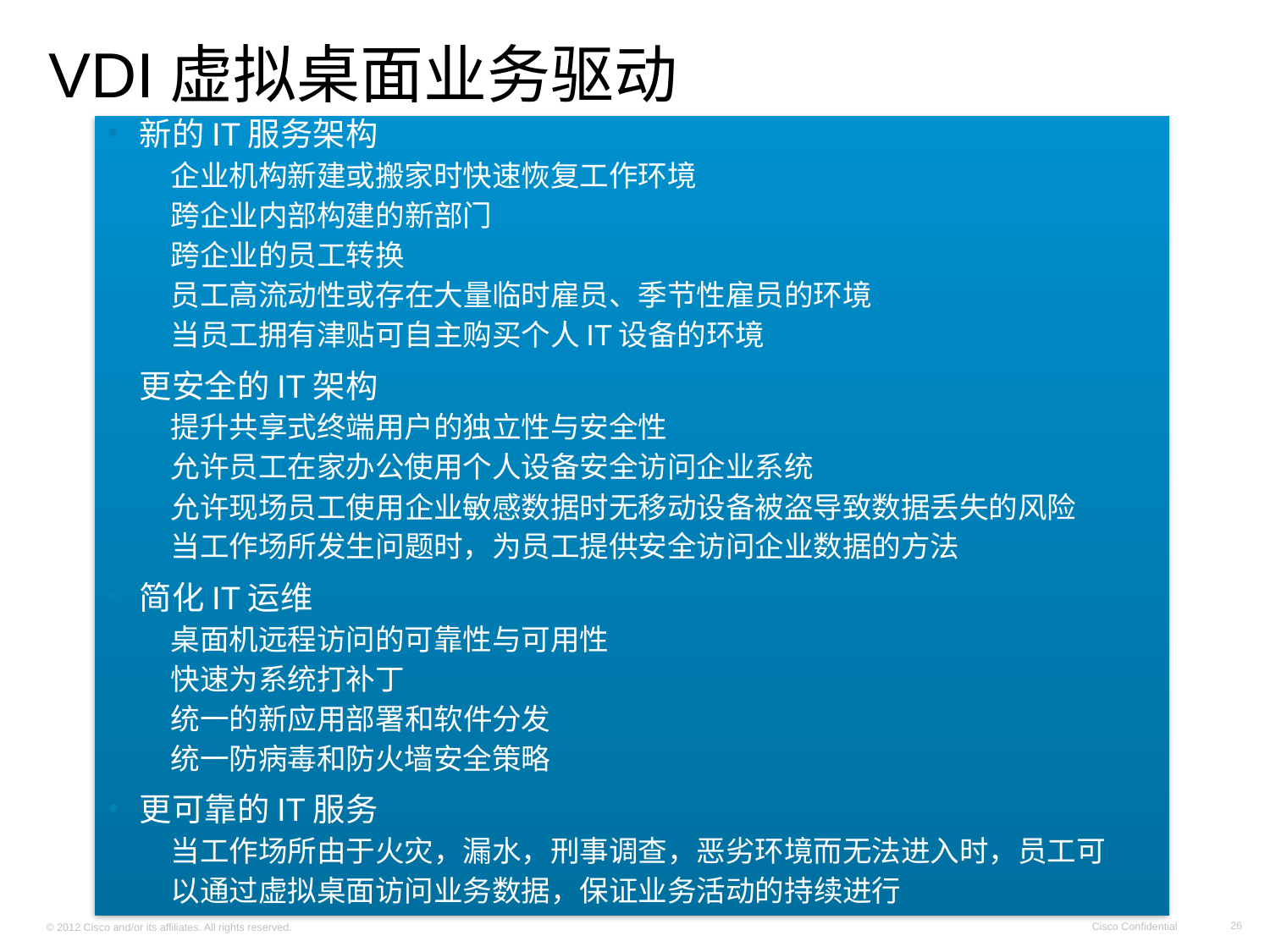

VDI虚拟桌面业务驱动
新的IT服务架构
企业机构新建或搬家时快速恢复工作环境
跨企业内部构建的新部门
跨企业的员工转换
员工高流动性或存在大量临时雇员、季节性雇员的环境
当员工拥有津贴可自主购买个人IT设备的环境
更安全的IT架构
提升共享式终端用户的独立性与安全性
允许员工在家办公使用个人设备安全访问企业系统
允许现场员工使用企业敏感数据时无移动设备被盗导致数据丢失的风险
当工作场所发生问题时，为员工提供安全访问企业数据的方法
简化IT运维
桌面机远程访问的可靠性与可用性
快速为系统打补丁
统一的新应用部署和软件分发
统一防病毒和防火墙安全策略
更可靠的IT服务
当工作场所由于火灾，漏水，刑事调查，恶劣环境而无法进入时，员工可
以通过虚拟桌面访问业务数据，保证业务活动的持续进行